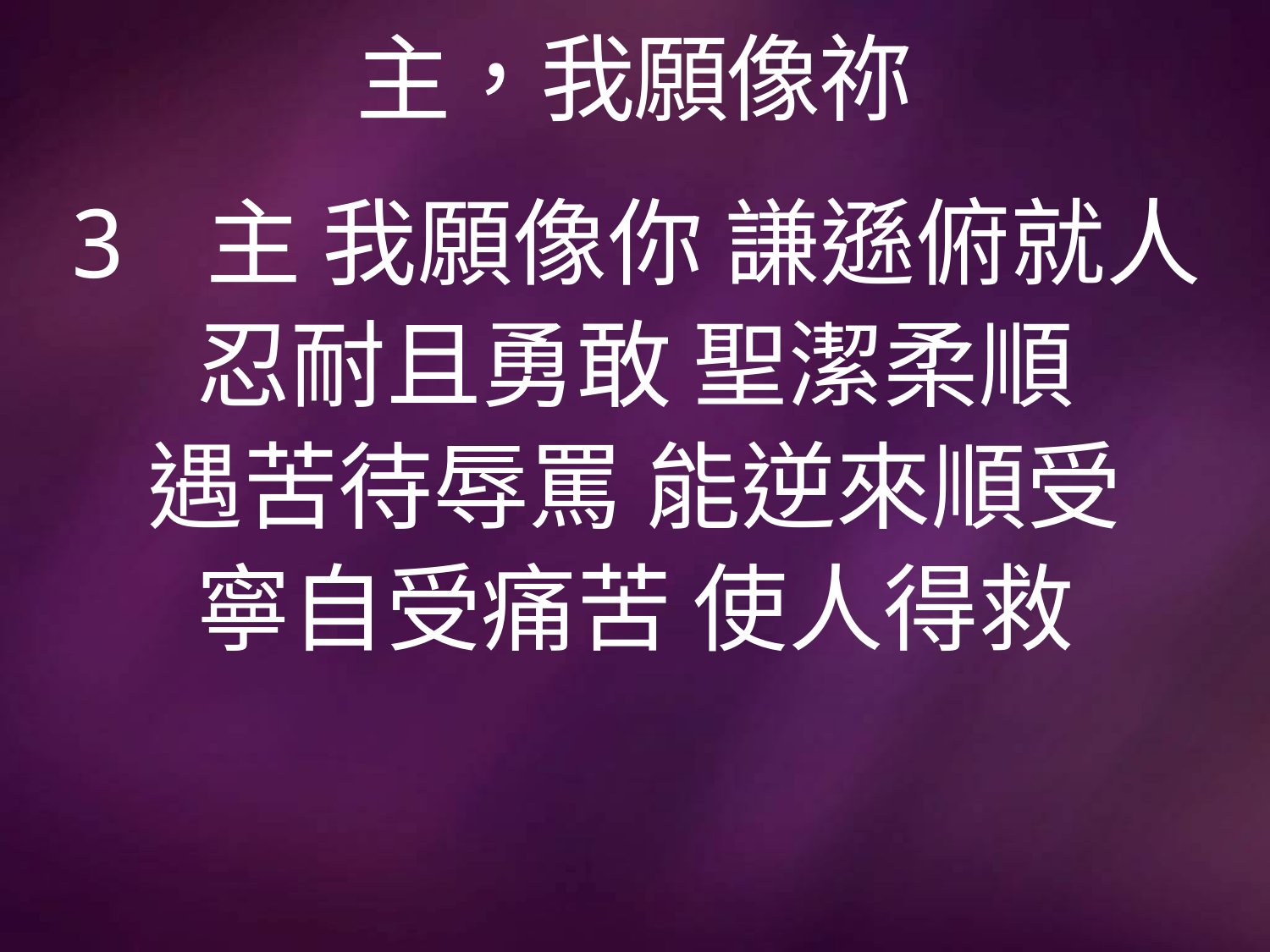

# 主，我願像祢
3 主 我願像你 謙遜俯就人
忍耐且勇敢 聖潔柔順
遇苦待辱罵 能逆來順受
寧自受痛苦 使人得救